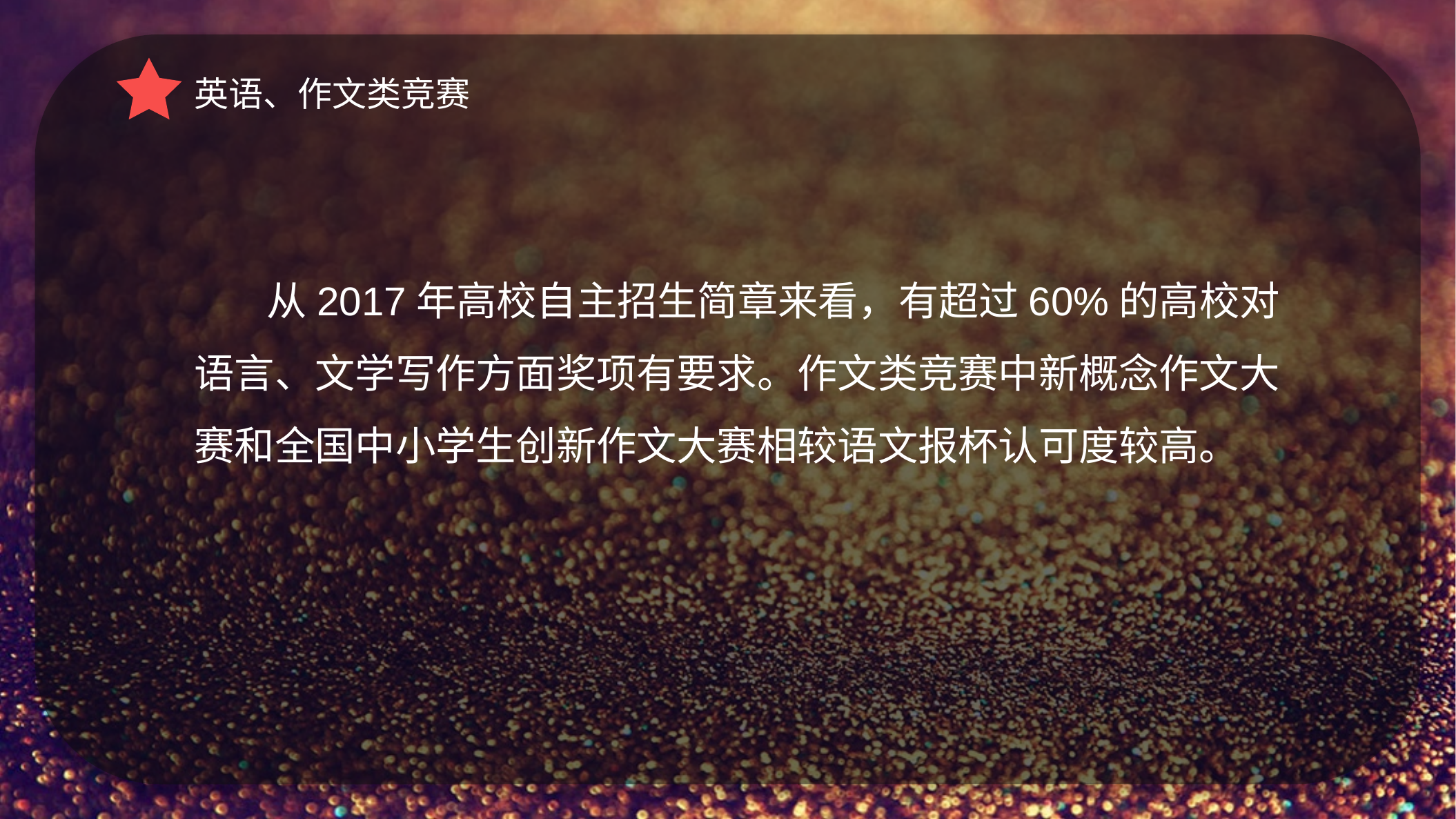

英语、作文类竞赛
       从2017年高校自主招生简章来看，有超过60%的高校对语言、文学写作方面奖项有要求。作文类竞赛中新概念作文大赛和全国中小学生创新作文大赛相较语文报杯认可度较高。